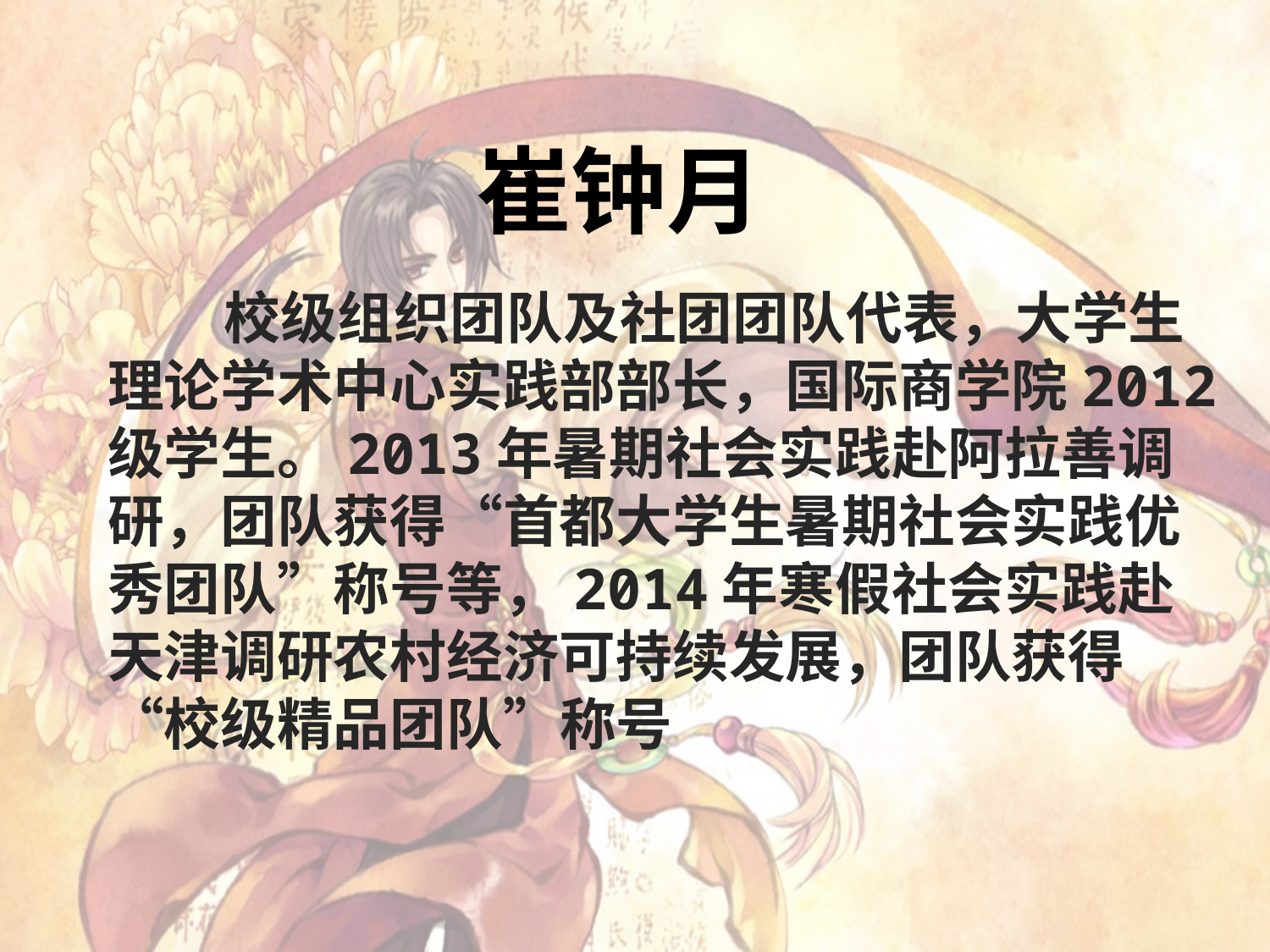

# 崔钟月
        校级组织团队及社团团队代表，大学生理论学术中心实践部部长，国际商学院2012级学生。2013年暑期社会实践赴阿拉善调研，团队获得“首都大学生暑期社会实践优秀团队”称号等，2014年寒假社会实践赴天津调研农村经济可持续发展，团队获得“校级精品团队”称号